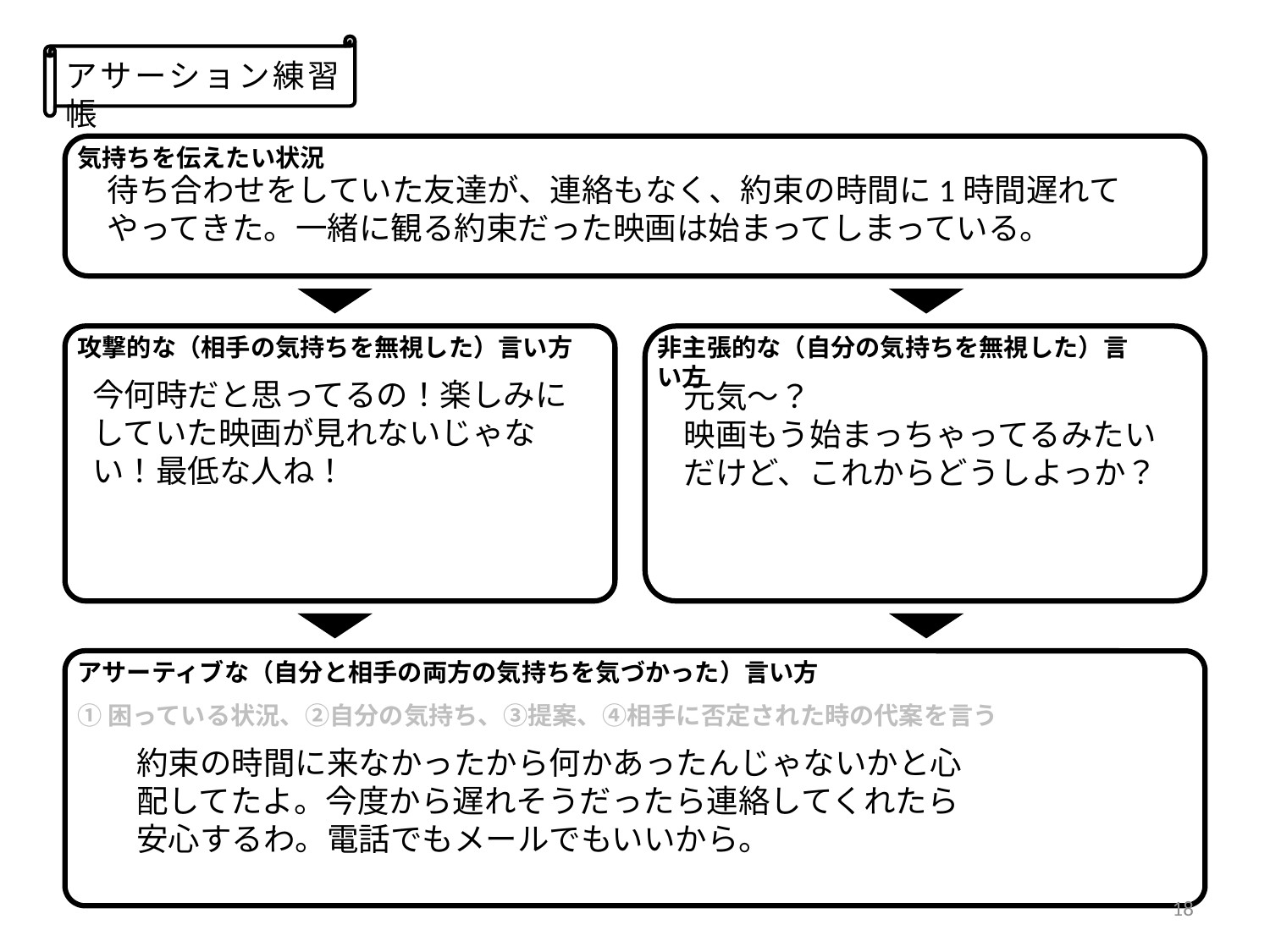

アサーション練習帳

気持ちを伝えたい状況
待ち合わせをしていた友達が、連絡もなく、約束の時間に1時間遅れてやってきた。一緒に観る約束だった映画は始まってしまっている。

攻撃的な（相手の気持ちを無視した）言い方
非主張的な（自分の気持ちを無視した）言い方
今何時だと思ってるの！楽しみにしていた映画が見れないじゃない！最低な人ね！
元気～？
映画もう始まっちゃってるみたいだけど、これからどうしよっか？

アサーティブな（自分と相手の両方の気持ちを気づかった）言い方
①困っている状況、②自分の気持ち、③提案、④相手に否定された時の代案を言う
約束の時間に来なかったから何かあったんじゃないかと心配してたよ。今度から遅れそうだったら連絡してくれたら安心するわ。電話でもメールでもいいから。
18